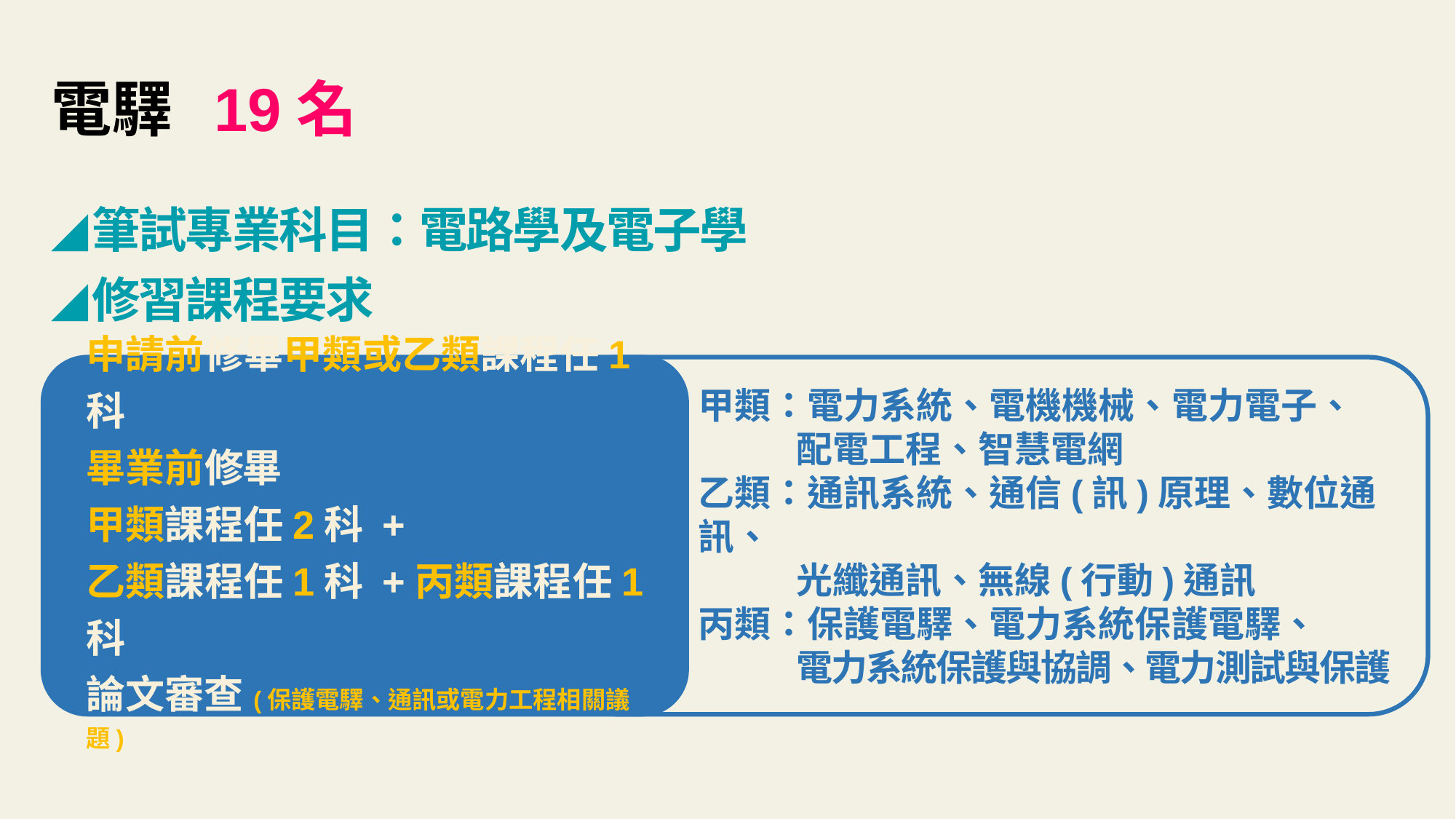

電驛  19名
筆試專業科目：電路學及電子學
修習課程要求
申請前修畢甲類或乙類課程任1科
畢業前修畢
甲類課程任2科 +
乙類課程任1科 +丙類課程任1科
論文審查(保護電驛、通訊或電力工程相關議題)
甲類：電力系統、電機機械、電力電子、
            配電工程、智慧電網
乙類：通訊系統、通信(訊)原理、數位通訊、
            光纖通訊、無線(行動)通訊
丙類：保護電驛、電力系統保護電驛、
            電力系統保護與協調、電力測試與保護